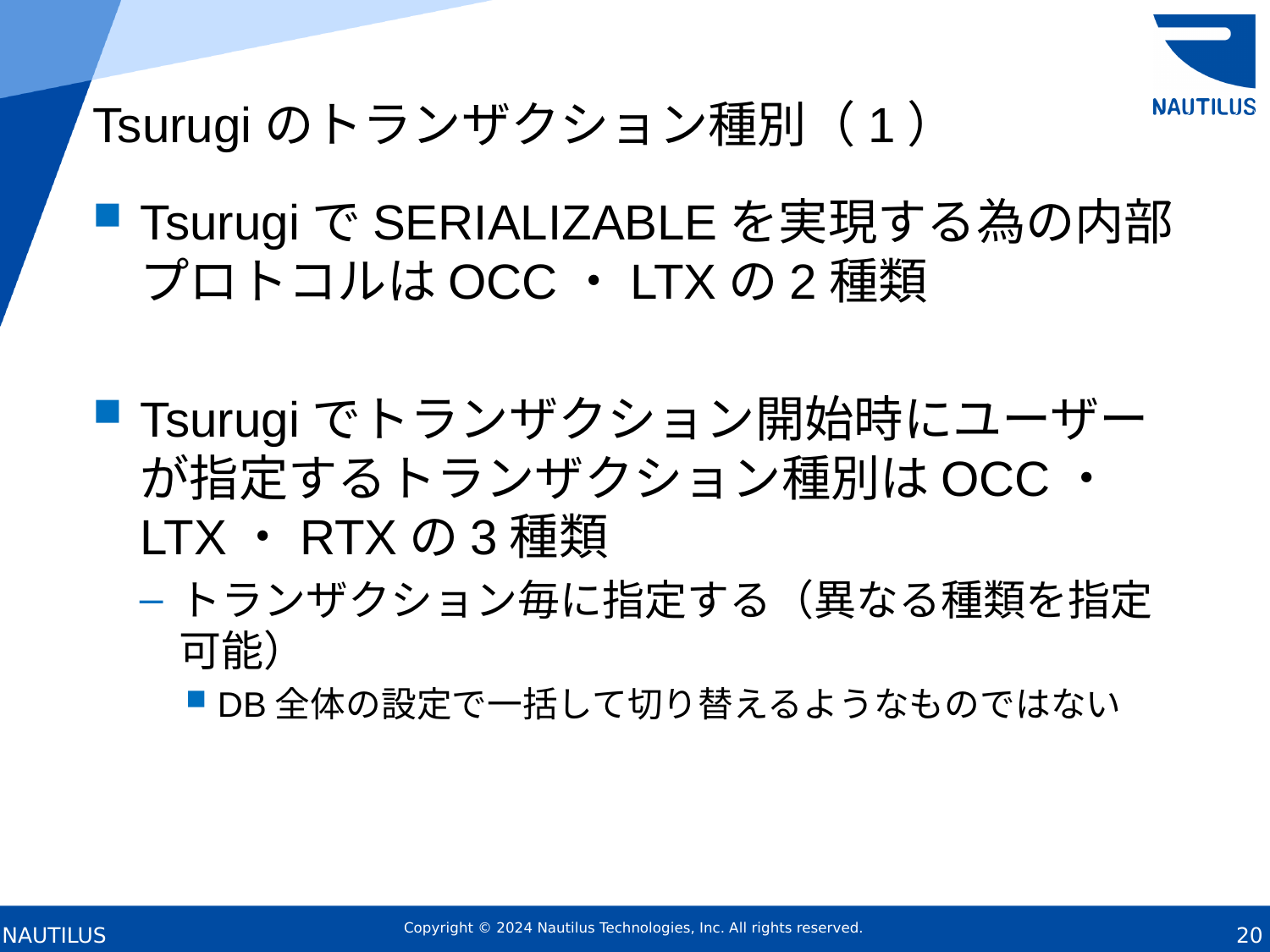

# Tsurugiのトランザクション種別（1）
TsurugiでSERIALIZABLEを実現する為の内部プロトコルはOCC・LTXの2種類

Tsurugiでトランザクション開始時にユーザーが指定するトランザクション種別はOCC・LTX・RTXの3種類
トランザクション毎に指定する（異なる種類を指定可能）
DB全体の設定で一括して切り替えるようなものではない